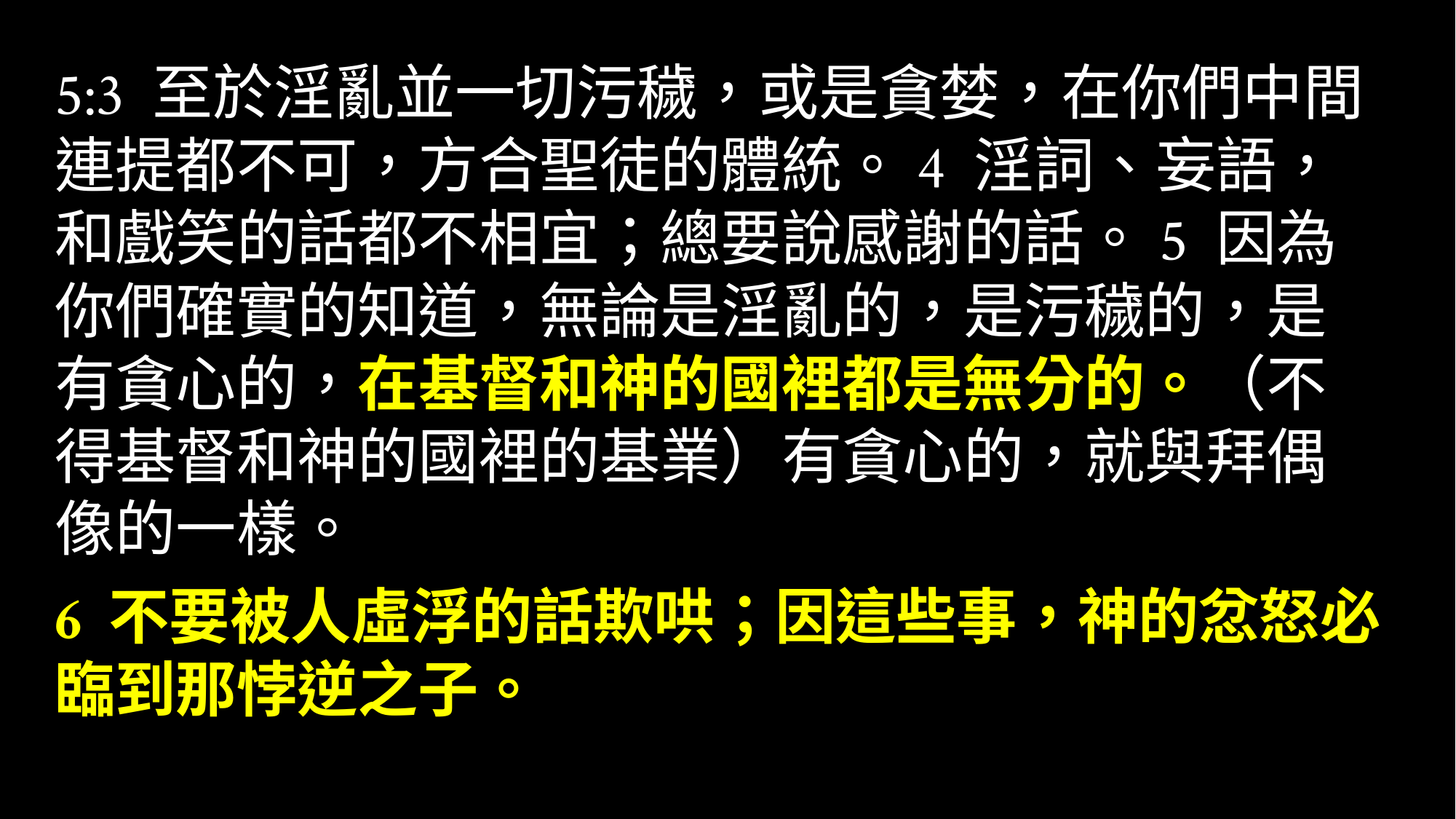

5:3 至於淫亂並一切污穢，或是貪婪，在你們中間連提都不可，方合聖徒的體統。4 淫詞、妄語，和戲笑的話都不相宜；總要說感謝的話。5 因為你們確實的知道，無論是淫亂的，是污穢的，是有貪心的，在基督和神的國裡都是無分的。（不得基督和神的國裡的基業）有貪心的，就與拜偶像的一樣。
6 不要被人虛浮的話欺哄；因這些事，神的忿怒必臨到那悖逆之子。